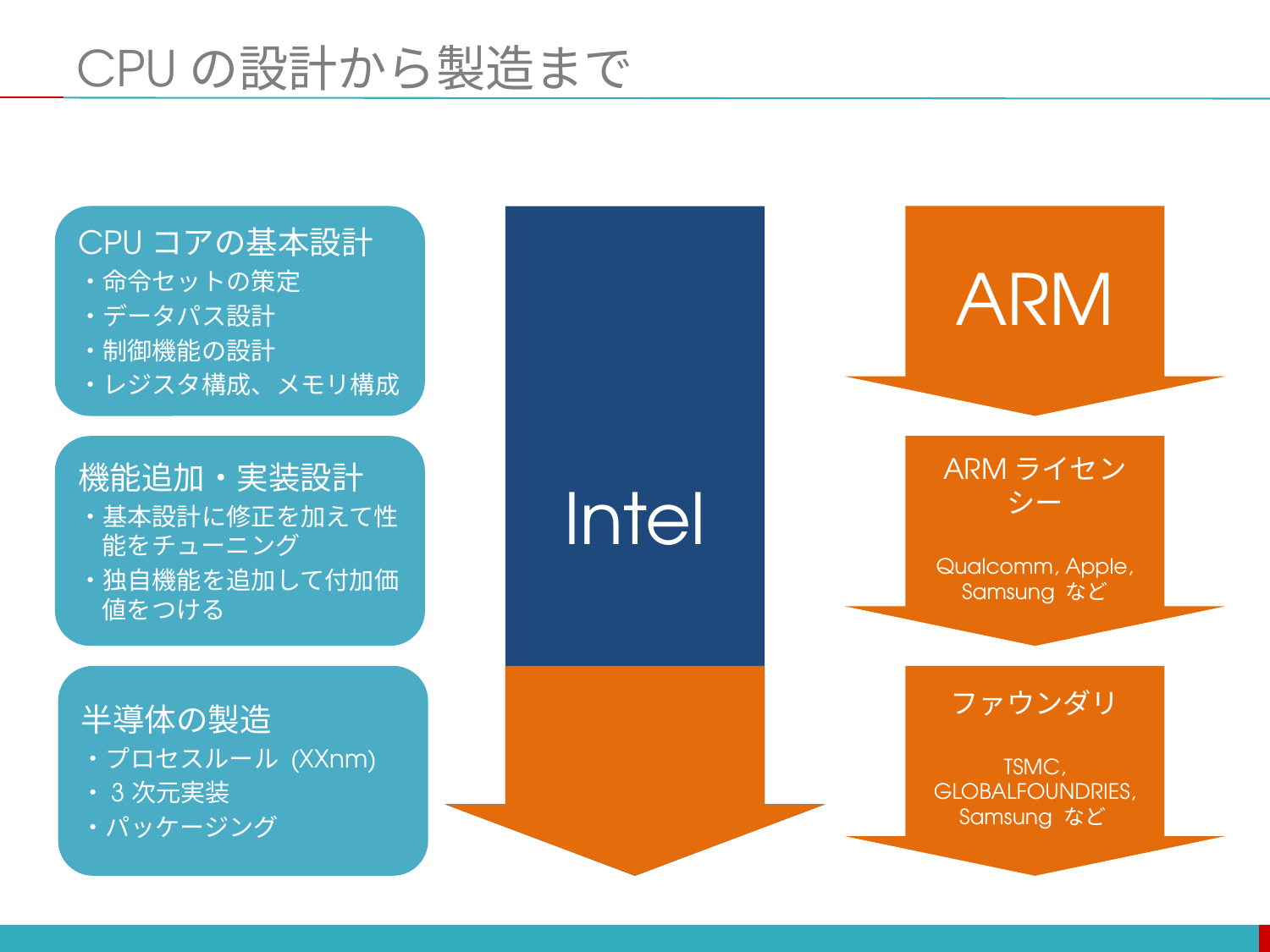

# CPUの設計から製造まで
CPUコアの基本設計
・命令セットの策定
・データパス設計
・制御機能の設計
・レジスタ構成、メモリ構成
Intel
ARM
機能追加・実装設計
・基本設計に修正を加えて性能をチューニング
・独自機能を追加して付加価値をつける
ARMライセンシー

Qualcomm, Apple, Samsung など
半導体の製造
・プロセスルール (XXnm)
・3次元実装
・パッケージング

ファウンダリ

TSMC, GLOBALFOUNDRIES, Samsung など